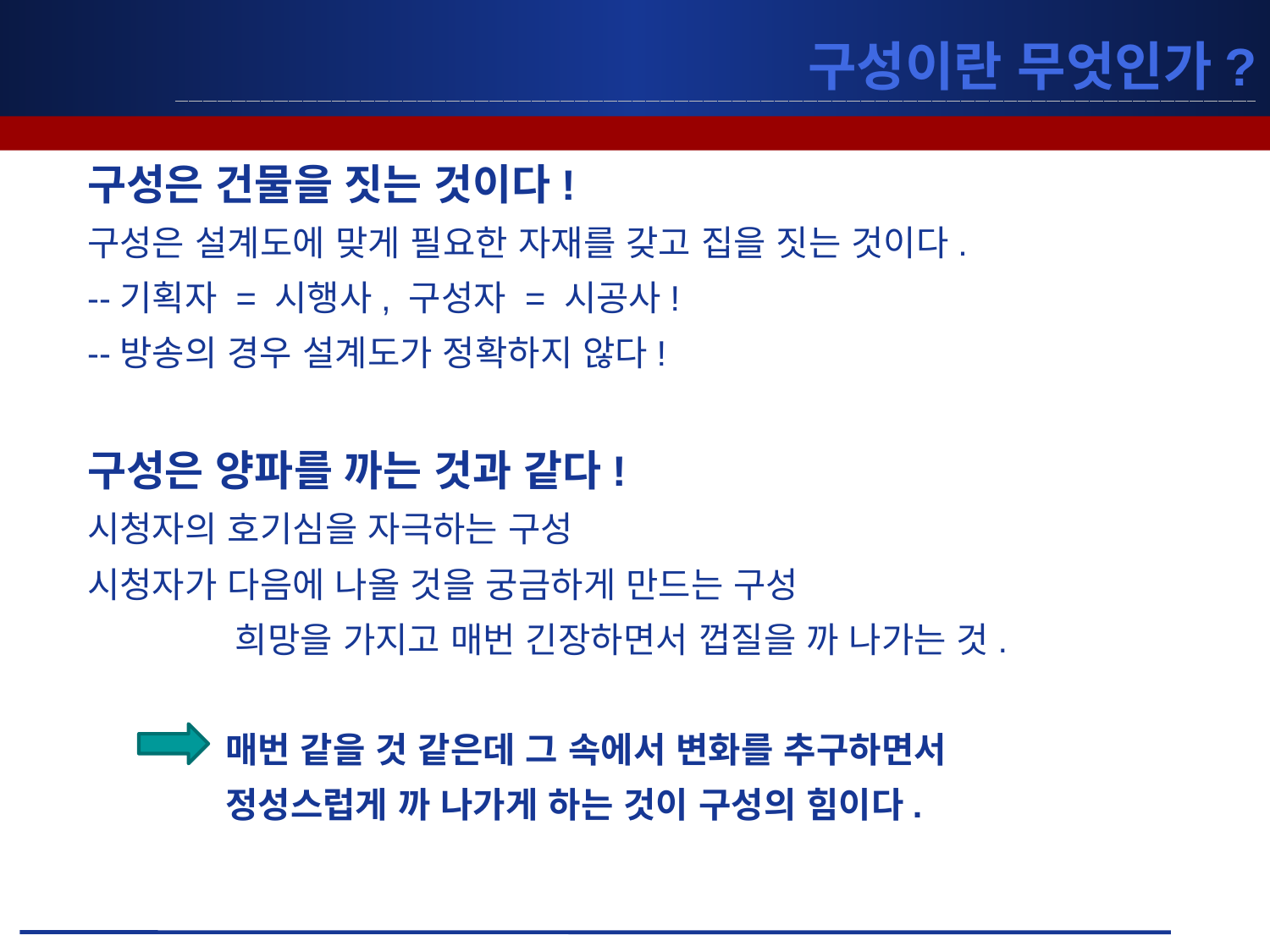

# 구성이란 무엇인가?
구성은 건물을 짓는 것이다!
구성은 설계도에 맞게 필요한 자재를 갖고 집을 짓는 것이다.
--기획자 = 시행사, 구성자 = 시공사!
--방송의 경우 설계도가 정확하지 않다!

구성은 양파를 까는 것과 같다!
시청자의 호기심을 자극하는 구성
시청자가 다음에 나올 것을 궁금하게 만드는 구성
              희망을 가지고 매번 긴장하면서 껍질을 까 나가는 것.

             매번 같을 것 같은데 그 속에서 변화를 추구하면서
             정성스럽게 까 나가게 하는 것이 구성의 힘이다.